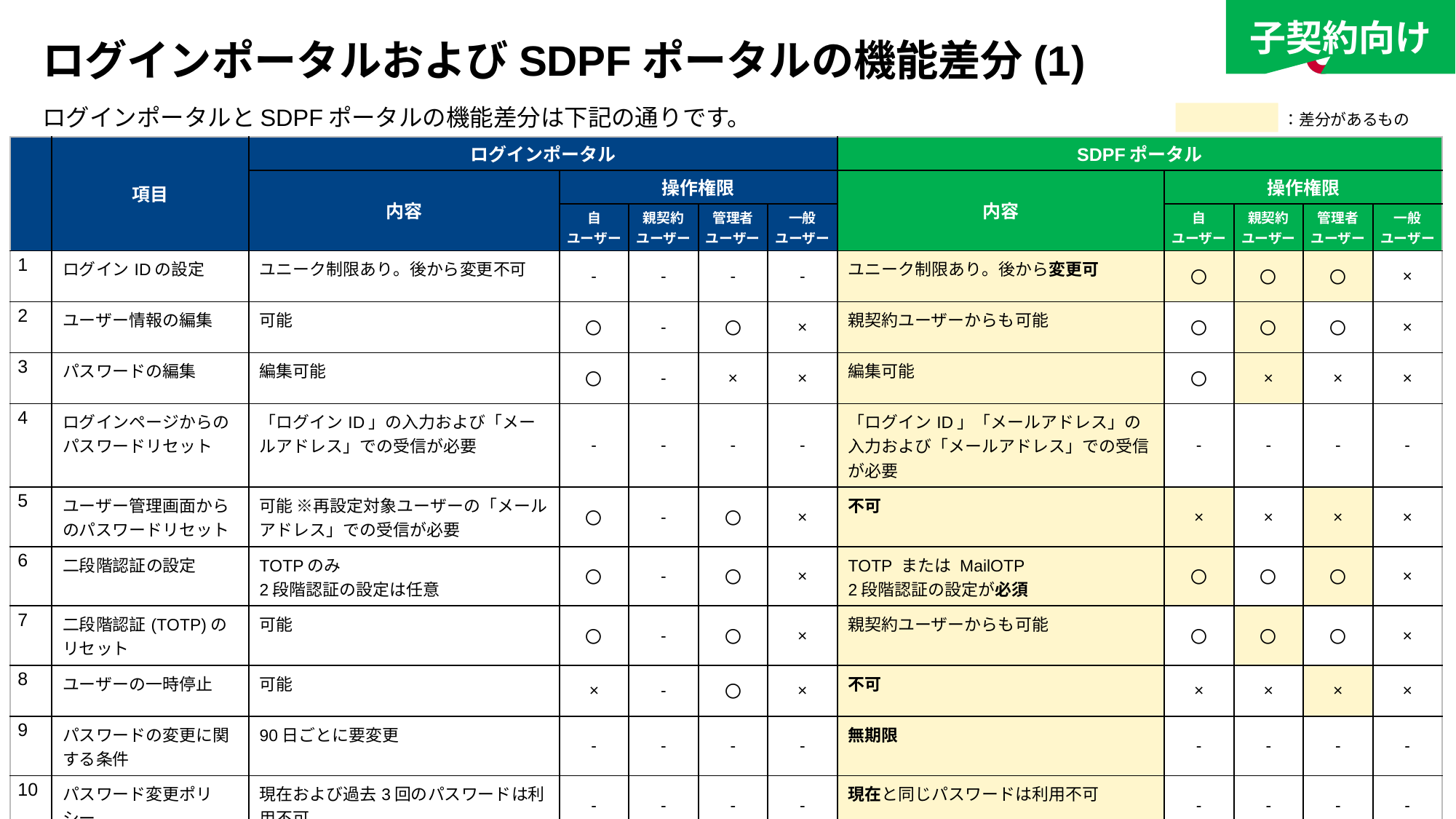

子契約向け
# ログインポータルおよびSDPFポータルの機能差分(1)
ログインポータルとSDPFポータルの機能差分は下記の通りです。

：差分があるもの
|  | 項目 | ログインポータル |  |  |  |  | SDPFポータル |  |  |  |  |
| --- | --- | --- | --- | --- | --- | --- | --- | --- | --- | --- | --- |
|  |  | 内容 | 操作権限 |  |  |  | 内容 | 操作権限 |  |  |  |
|  |  |  | 自 ユーザー | 親契約 ユーザー | 管理者 ユーザー | 一般 ユーザー |  | 自 ユーザー | 親契約 ユーザー | 管理者 ユーザー | 一般 ユーザー |
| 1 | ログインIDの設定 | ユニーク制限あり。後から変更不可 | - | - | - | - | ユニーク制限あり。後から変更可 | 〇 | 〇 | 〇 | × |
| 2 | ユーザー情報の編集 | 可能 | 〇 | - | 〇 | × | 親契約ユーザーからも可能 | 〇 | 〇 | 〇 | × |
| 3 | パスワードの編集 | 編集可能 | 〇 | - | × | × | 編集可能 | 〇 | × | × | × |
| 4 | ログインページからのパスワードリセット | 「ログインID」の入力および「メールアドレス」での受信が必要 | - | - | - | - | 「ログインID」「メールアドレス」の入力および「メールアドレス」での受信が必要 | - | - | - | - |
| 5 | ユーザー管理画面からのパスワードリセット | 可能 ※再設定対象ユーザーの「メールアドレス」での受信が必要 | 〇 | - | 〇 | × | 不可 | × | × | × | × |
| 6 | 二段階認証の設定 | TOTPのみ 2段階認証の設定は任意 | 〇 | - | 〇 | × | TOTP または MailOTP 2段階認証の設定が必須 | 〇 | 〇 | 〇 | × |
| 7 | 二段階認証(TOTP)のリセット | 可能 | 〇 | - | 〇 | × | 親契約ユーザーからも可能 | 〇 | 〇 | 〇 | × |
| 8 | ユーザーの一時停止 | 可能 | × | - | 〇 | × | 不可 | × | × | × | × |
| 9 | パスワードの変更に関する条件 | 90日ごとに要変更 | - | - | - | - | 無期限 | - | - | - | - |
| 10 | パスワード変更ポリシー | 現在および過去3回のパスワードは利用不可 | - | - | - | - | 現在と同じパスワードは利用不可 | - | - | - | - |